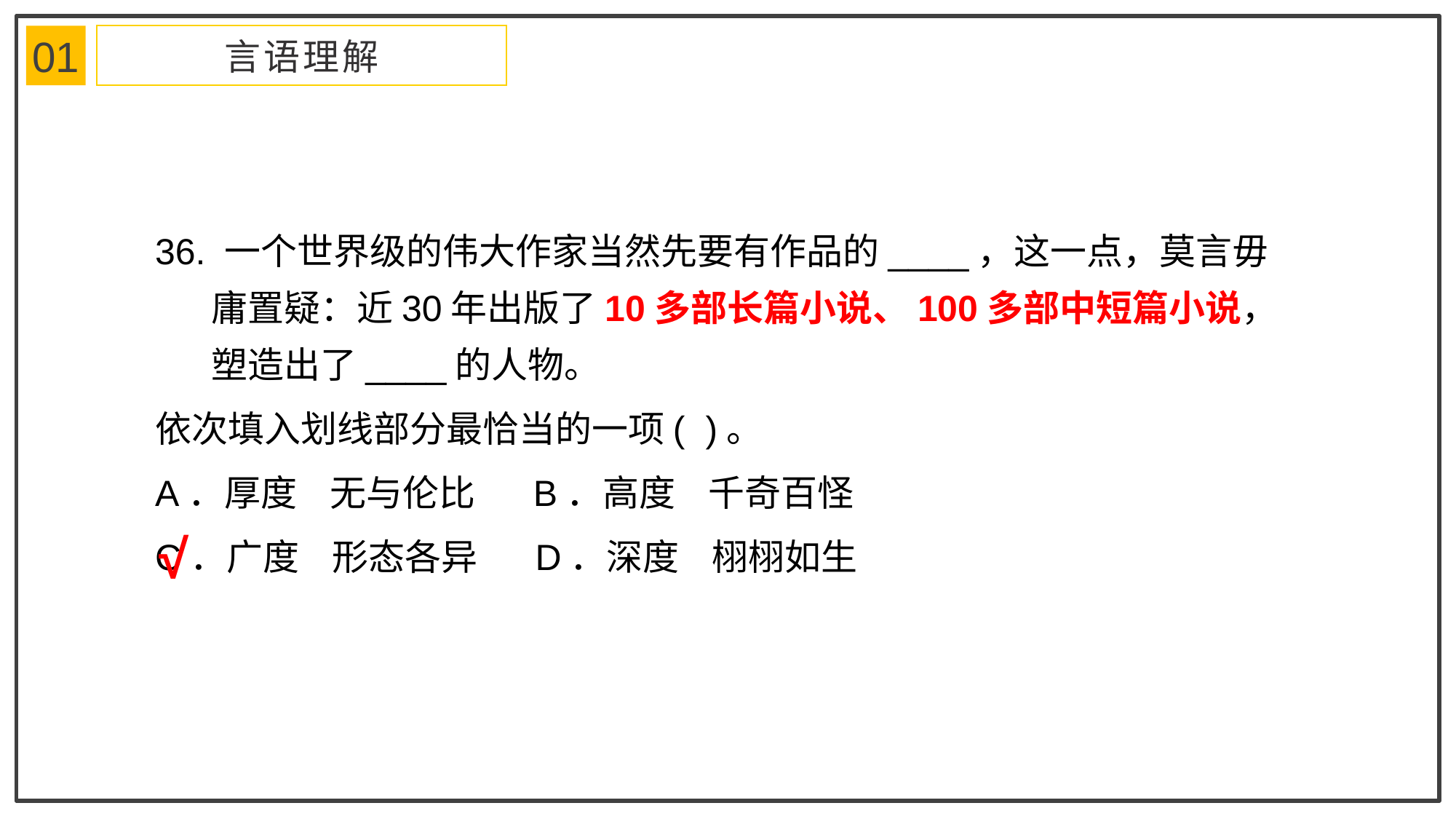

01
言语理解
36. 一个世界级的伟大作家当然先要有作品的____，这一点，莫言毋庸置疑：近30年出版了10多部长篇小说、100多部中短篇小说，塑造出了____的人物。
依次填入划线部分最恰当的一项(  )。
A．厚度    无与伦比      B．高度    千奇百怪
C．广度    形态各异      D．深度    栩栩如生
√